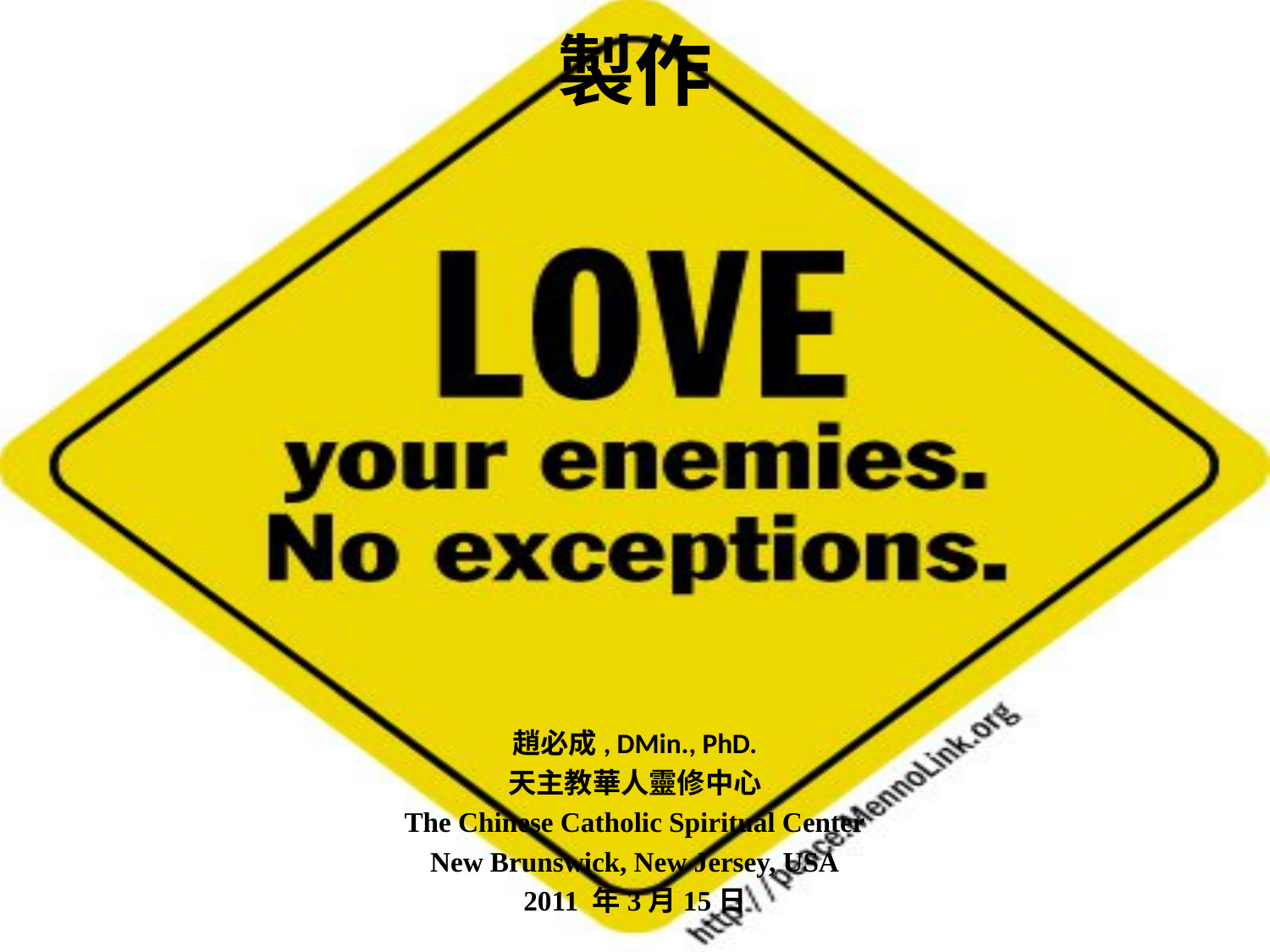

# 製作
趙必成, DMin., PhD.
天主教華人靈修中心
The Chinese Catholic Spiritual Center
New Brunswick, New Jersey, USA
2011 年3月15日